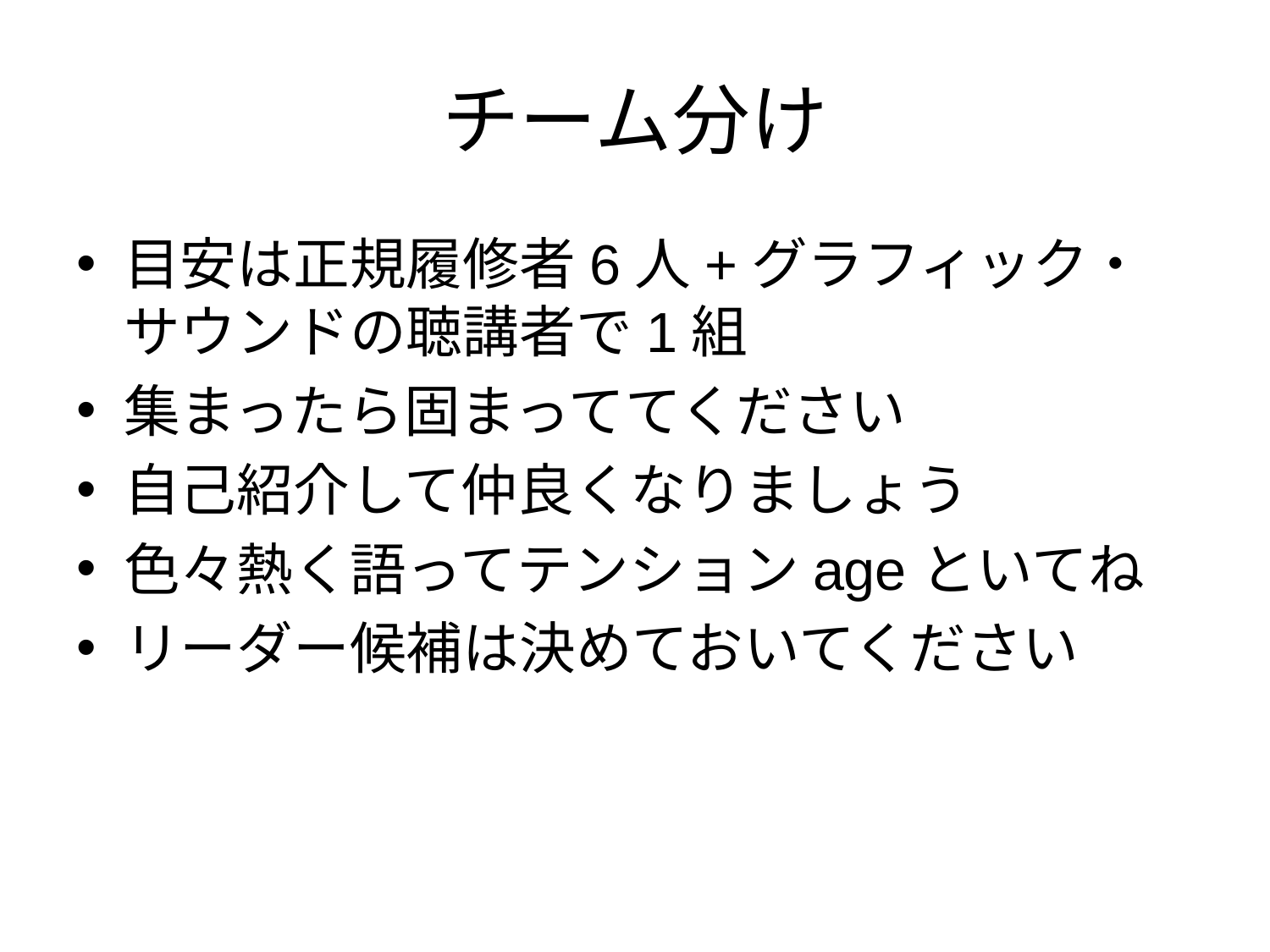

# チーム分け
目安は正規履修者6人+グラフィック・サウンドの聴講者で1組
集まったら固まっててください
自己紹介して仲良くなりましょう
色々熱く語ってテンションageといてね
リーダー候補は決めておいてください